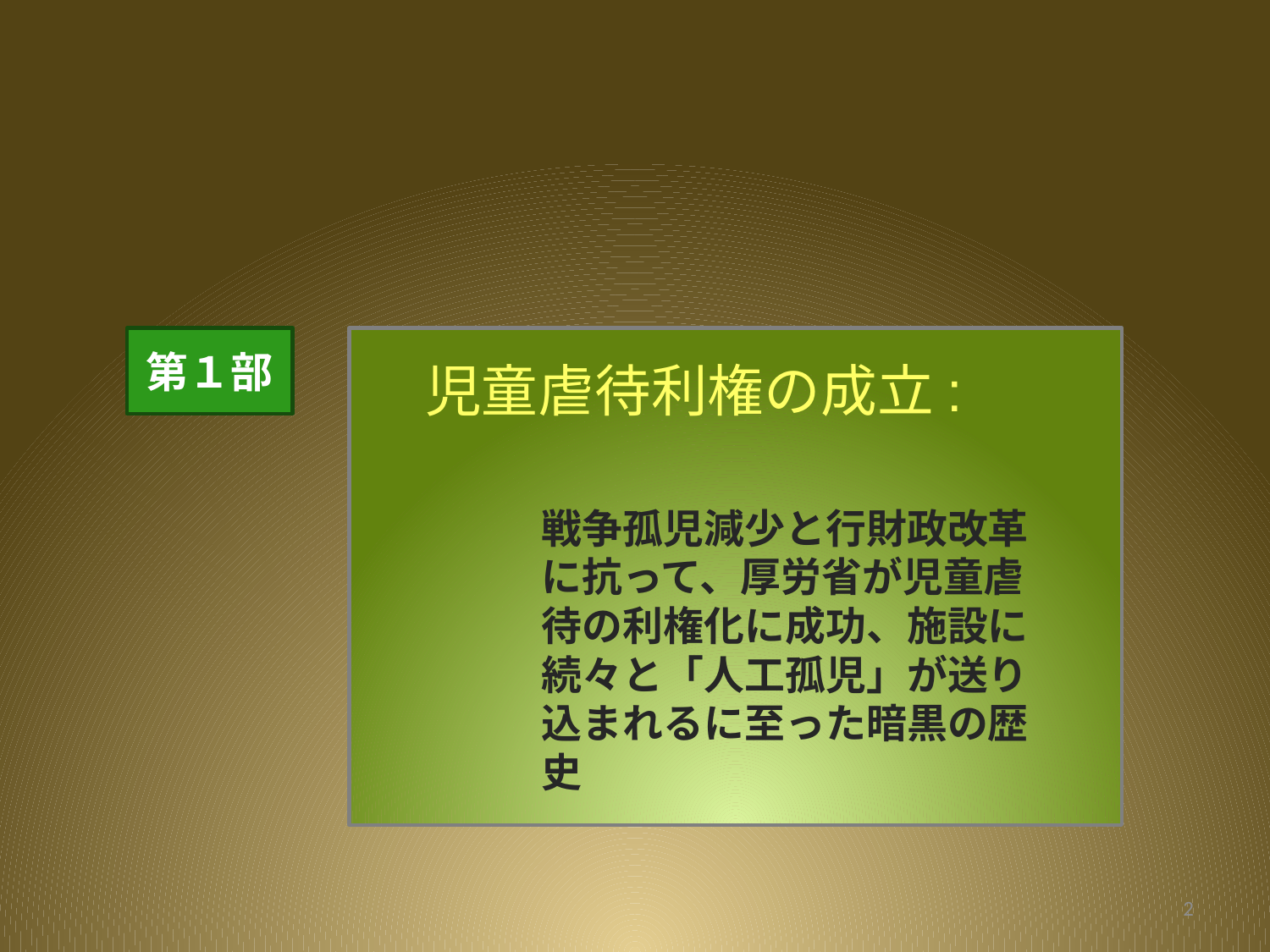

第１部

児童虐待利権の成立:

戦争孤児減少と行財政改革に抗って、厚労省が児童虐待の利権化に成功、施設に続々と「人工孤児」が送り込まれるに至った暗黒の歴史
2